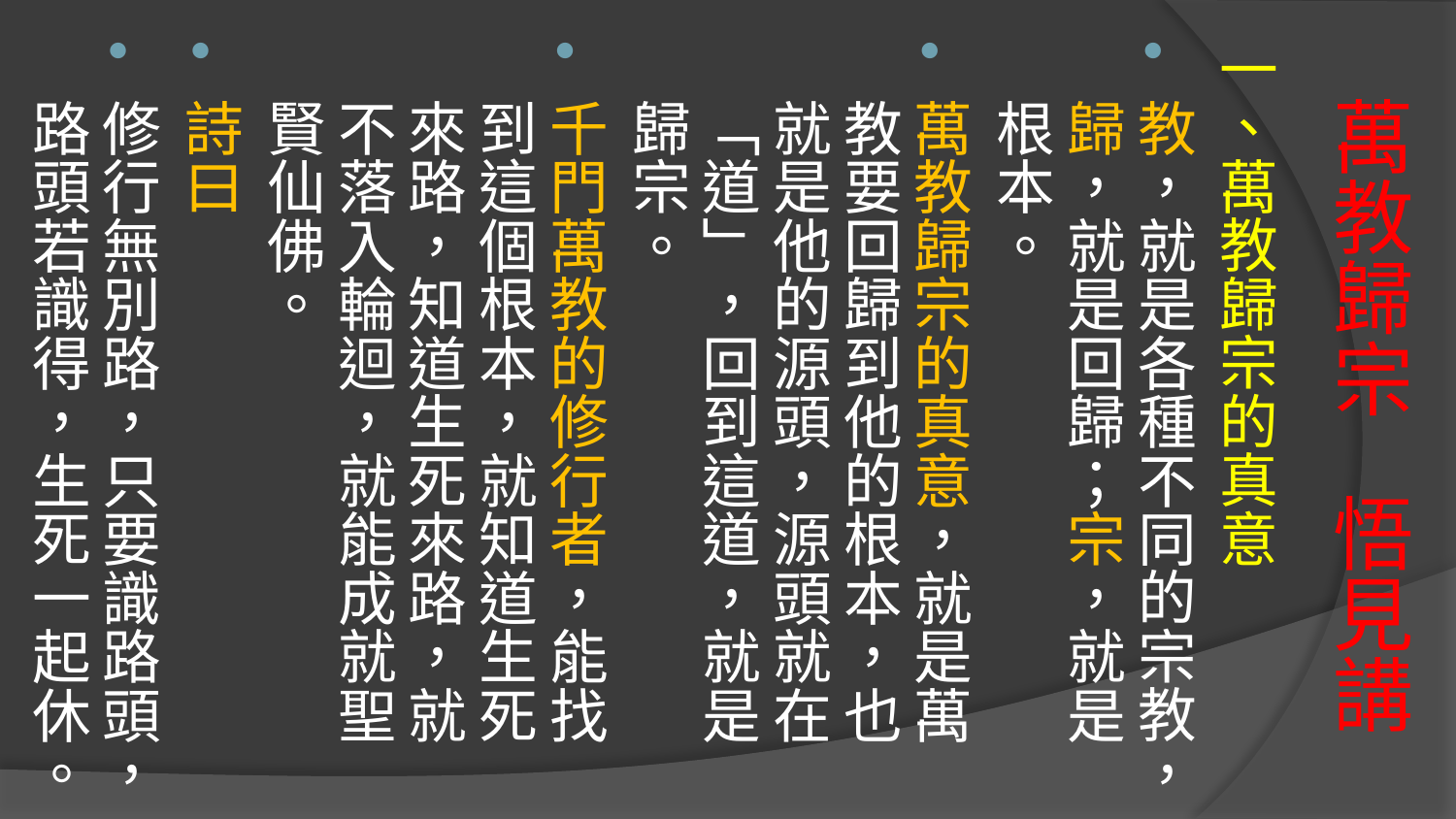

一、萬教歸宗的真意
教，就是各種不同的宗教，歸，就是回歸；宗，就是根本。
萬教歸宗的真意，就是萬教要回歸到他的根本，也就是他的源頭，源頭就在「道」，回到這道，就是歸宗。
千門萬教的修行者，能找到這個根本，就知道生死來路，知道生死來路，就不落入輪迴，就能成就聖賢仙佛。
詩曰
修行無別路，只要識路頭，路頭若識得，生死一起休。
# 萬教歸宗    悟見講